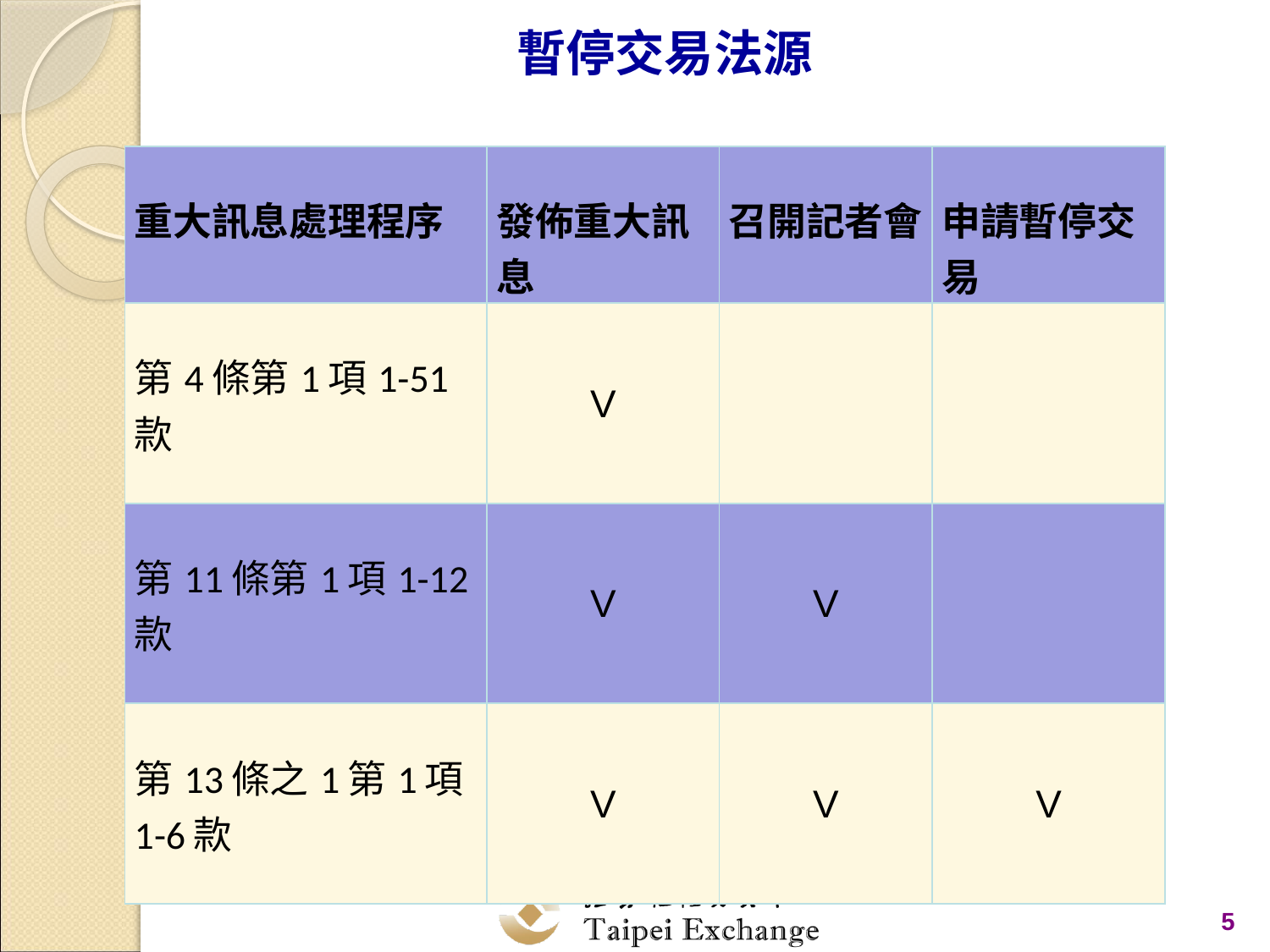

暫停交易法源
| 重大訊息處理程序 | 發佈重大訊息 | 召開記者會 | 申請暫停交易 |
| --- | --- | --- | --- |
| 第4條第1項1-51款 | V |  |  |
| 第11條第1項1-12款 | V | V |  |
| 第13條之1第1項1-6款 | V | V | V |
5